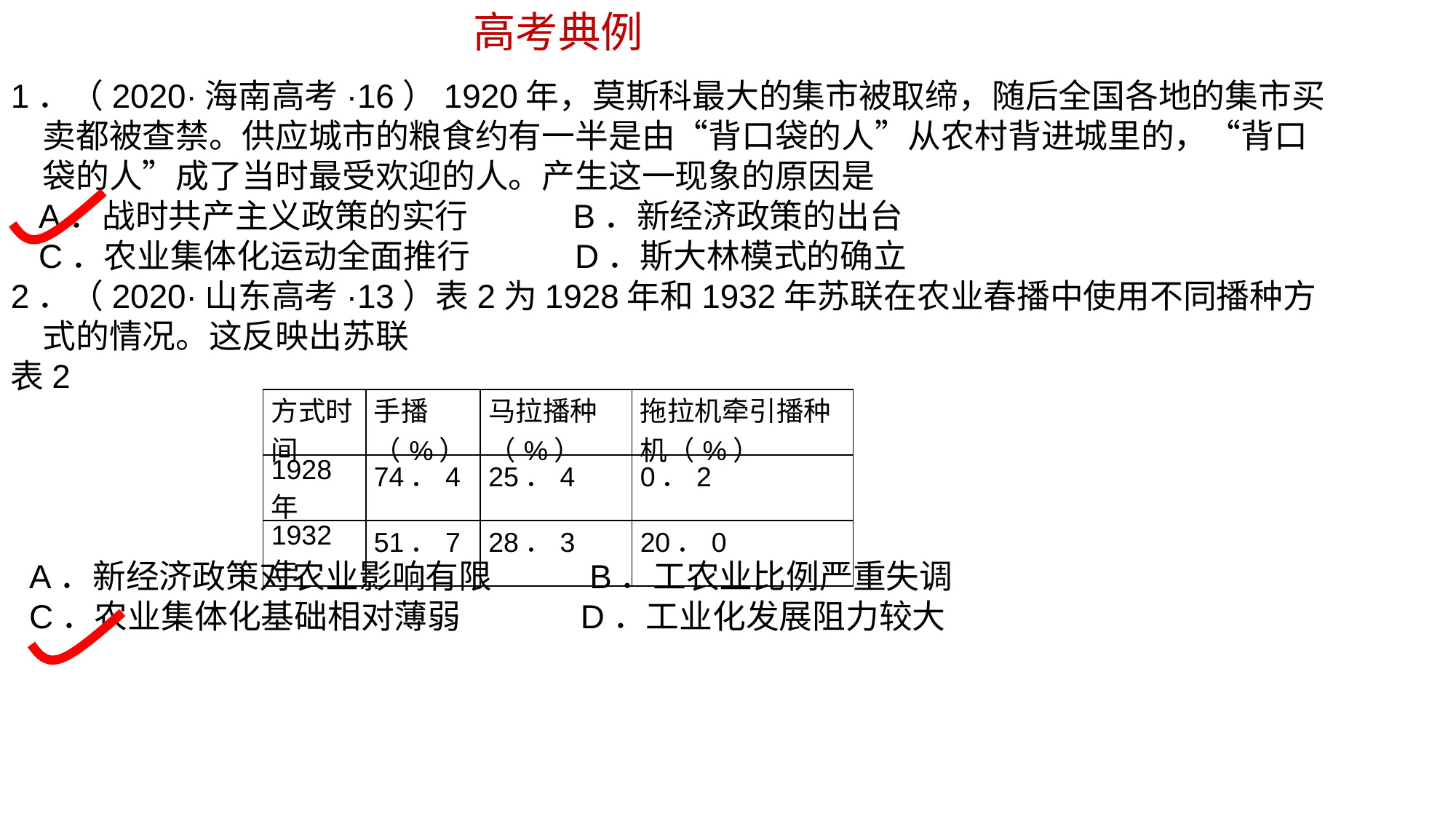

高考典例
1．（2020·海南高考·16）1920年，莫斯科最大的集市被取缔，随后全国各地的集市买卖都被查禁。供应城市的粮食约有一半是由“背口袋的人”从农村背进城里的，“背口袋的人”成了当时最受欢迎的人。产生这一现象的原因是
   A．战时共产主义政策的实行             B．新经济政策的出台
   C．农业集体化运动全面推行             D．斯大林模式的确立
2．（2020·山东高考·13）表2为1928年和1932年苏联在农业春播中使用不同播种方式的情况。这反映出苏联
表2

  A．新经济政策对农业影响有限            B．工农业比例严重失调
  C．农业集体化基础相对薄弱               D．工业化发展阻力较大

| 方式时间 | 手播（%） | 马拉播种（%） | 拖拉机牵引播种机（%） |
| --- | --- | --- | --- |
| 1928年 | 74．4 | 25．4 | 0．2 |
| 1932年 | 51．7 | 28．3 | 20．0 |